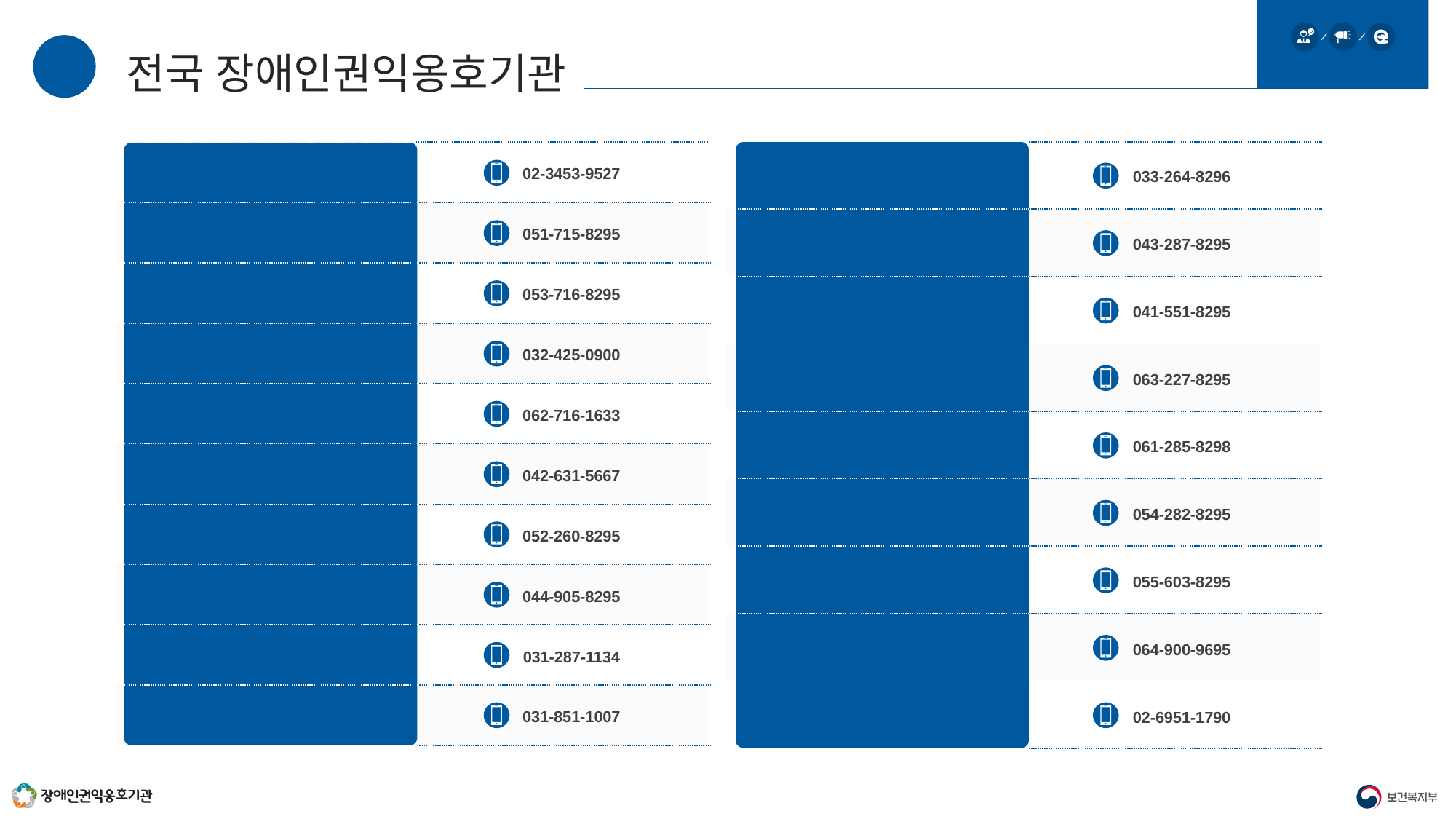

06
전국 장애인권익옹호기관

서울장애인권익옹호기관

02-3453-9527
강원장애인권익옹호기관
033-264-8296

부산장애인권익옹호기관
051-715-8295

충북장애인권익옹호기관
043-287-8295

대구장애인권익옹호기관
053-716-8295

충남장애인권익옹호기관
041-551-8295

인천장애인권익옹호기관

032-425-0900

전북장애인권익옹호기관
063-227-8295

광주장애인권익옹호기관
062-716-1633

전남장애인권익옹호기관
061-285-8298

대전장애인권익옹호기관
042-631-5667

경북장애인권익옹호기관
054-282-8295

울산장애인권익옹호기관
052-260-8295

경남장애인권익옹호기관
055-603-8295

세종장애인권익옹호기관
044-905-8295

제주장애인권익옹호기관
064-900-9695

경기장애인권익옹호기관
031-287-1134

경기북부장애인권익옹호기관
중앙장애인권익옹호기관
031-851-1007
02-6951-1790